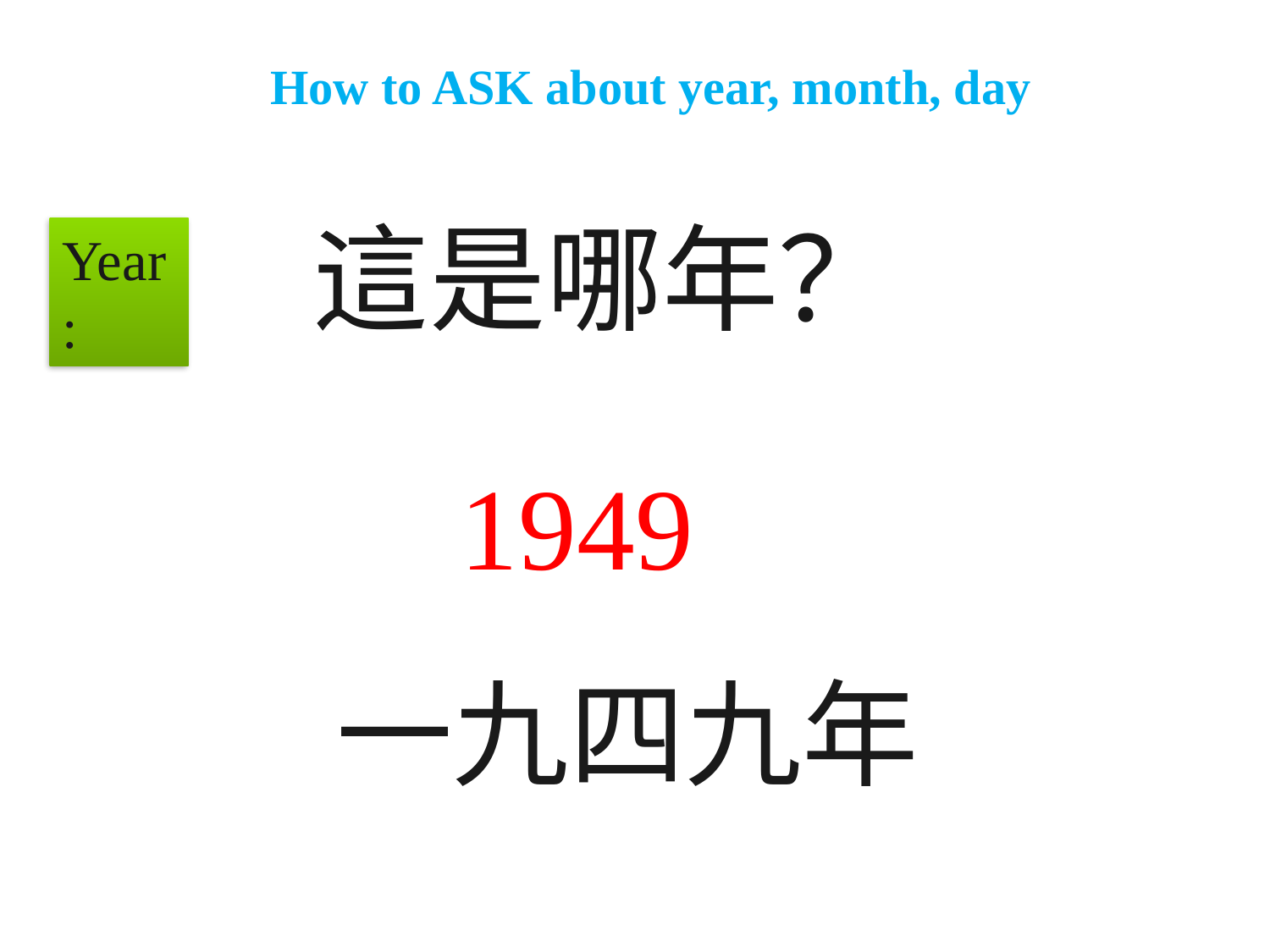

# How to ASK about year, month, day
這是哪年？
Year:
1949
一九四九年